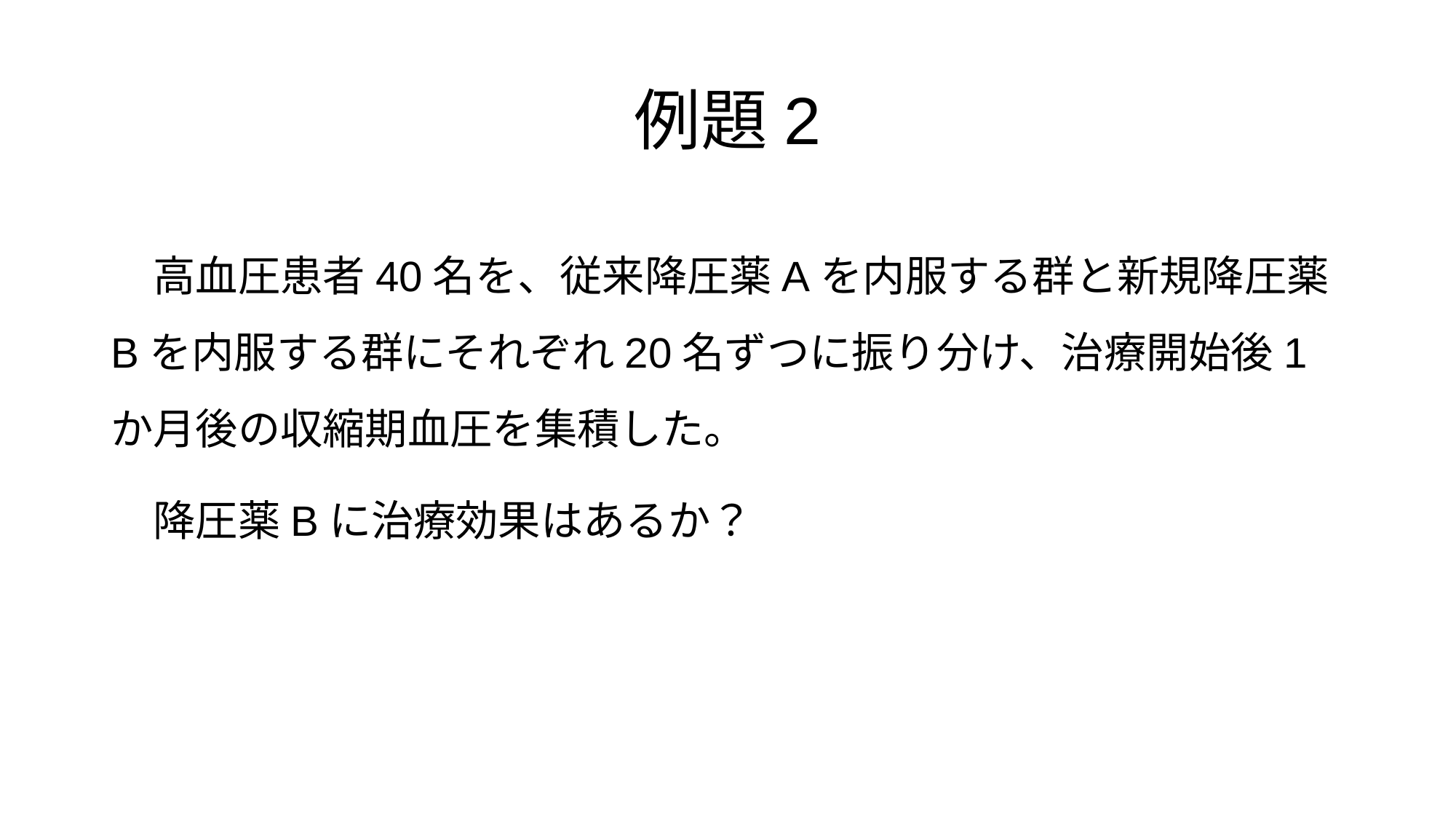

# 例題2
　高血圧患者40名を、従来降圧薬Aを内服する群と新規降圧薬Bを内服する群にそれぞれ20名ずつに振り分け、治療開始後1か月後の収縮期血圧を集積した。
　降圧薬Bに治療効果はあるか？